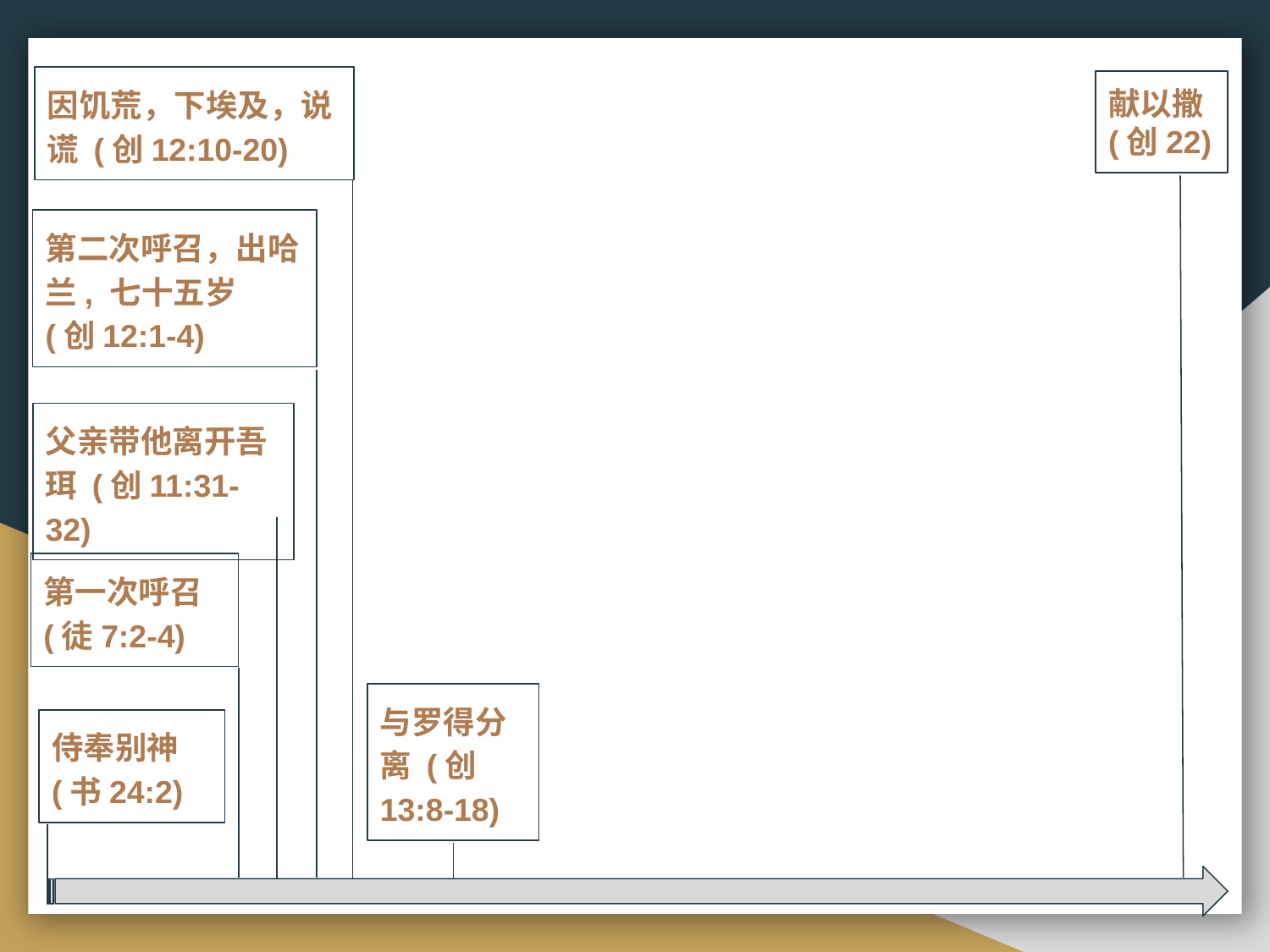

因饥荒，下埃及，说谎 (创12:10-20)
献以撒(创22)
第二次呼召，出哈兰, 七十五岁
(创12:1-4)
父亲带他离开吾珥 (创11:31-32)
第一次呼召
(徒7:2-4)
与罗得分离 (创13:8-18)
侍奉别神
(书24:2)